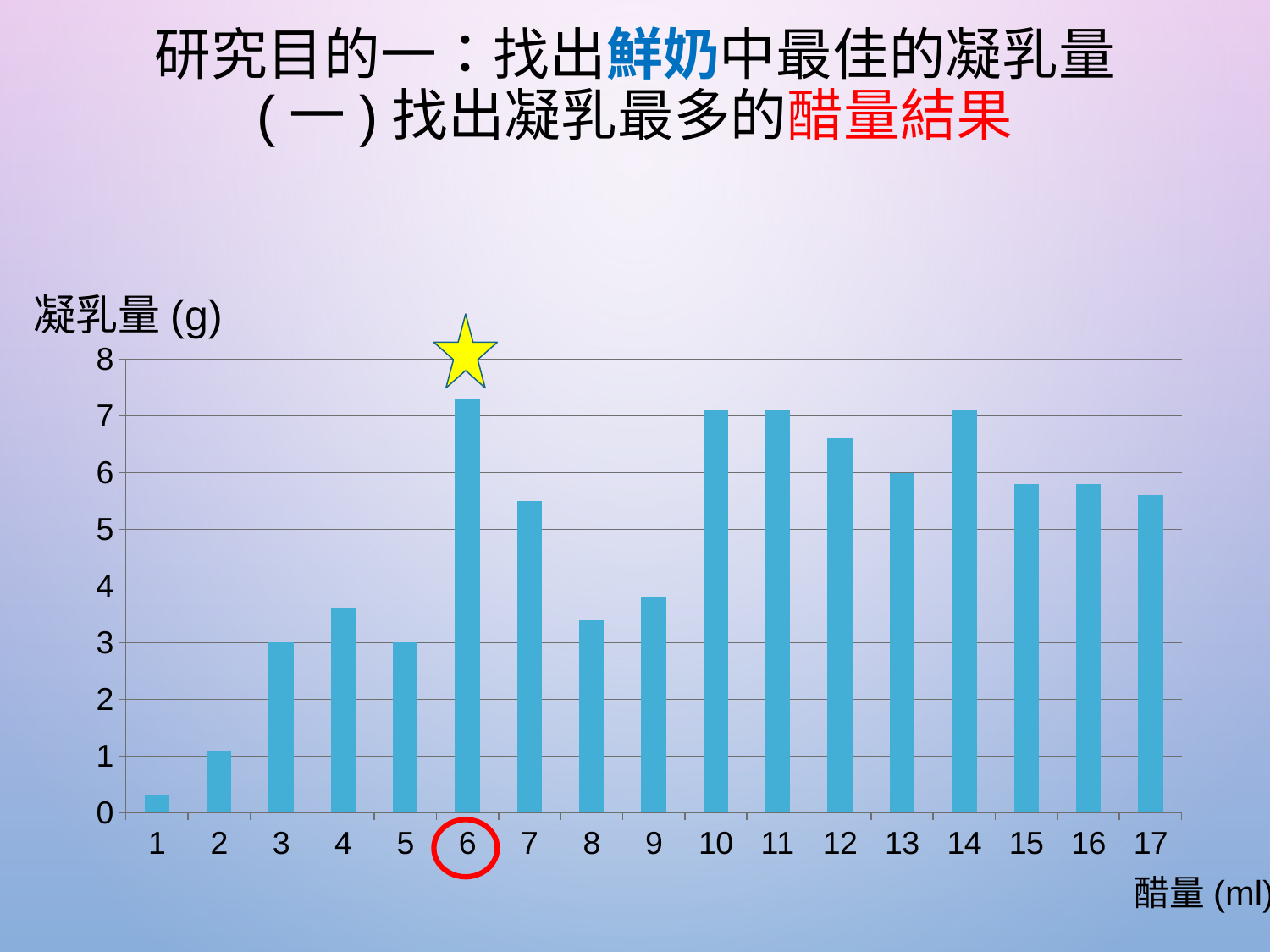

# 研究目的一：找出鮮奶中最佳的凝乳量 (一)找出凝乳最多的醋量結果

### Chart

| Category | 凝乳量(g) |
|---|---|
| 1 | 0.3 |
| 2 | 1.1 |
| 3 | 3.0 |
| 4 | 3.6 |
| 5 | 3.0 |
| 6 | 7.3 |
| 7 | 5.5 |
| 8 | 3.4 |
| 9 | 3.8 |
| 10 | 7.1 |
| 11 | 7.1 |
| 12 | 6.6 |
| 13 | 6.0 |
| 14 | 7.1 |
| 15 | 5.8 |
| 16 | 5.8 |
| 17 | 5.6 |
凝乳量(g)

醋量(ml)